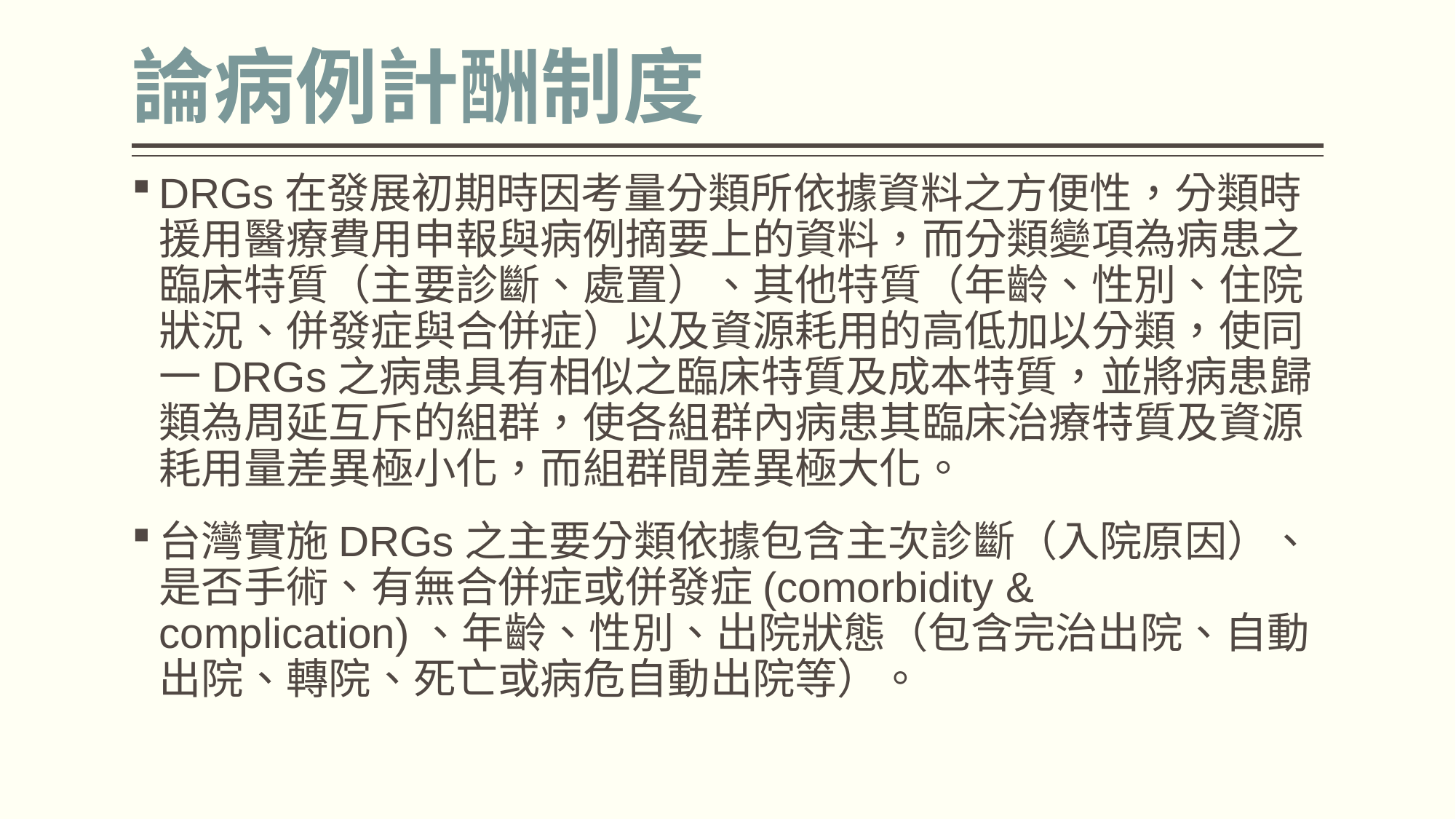

# 論病例計酬制度
DRGs在發展初期時因考量分類所依據資料之方便性，分類時援用醫療費用申報與病例摘要上的資料，而分類變項為病患之臨床特質（主要診斷、處置）、其他特質（年齡、性別、住院狀況、併發症與合併症）以及資源耗用的高低加以分類，使同一DRGs之病患具有相似之臨床特質及成本特質，並將病患歸類為周延互斥的組群，使各組群內病患其臨床治療特質及資源耗用量差異極小化，而組群間差異極大化。
台灣實施DRGs之主要分類依據包含主次診斷（入院原因）、是否手術、有無合併症或併發症(comorbidity & complication)、年齡、性別、出院狀態（包含完治出院、自動出院、轉院、死亡或病危自動出院等）。